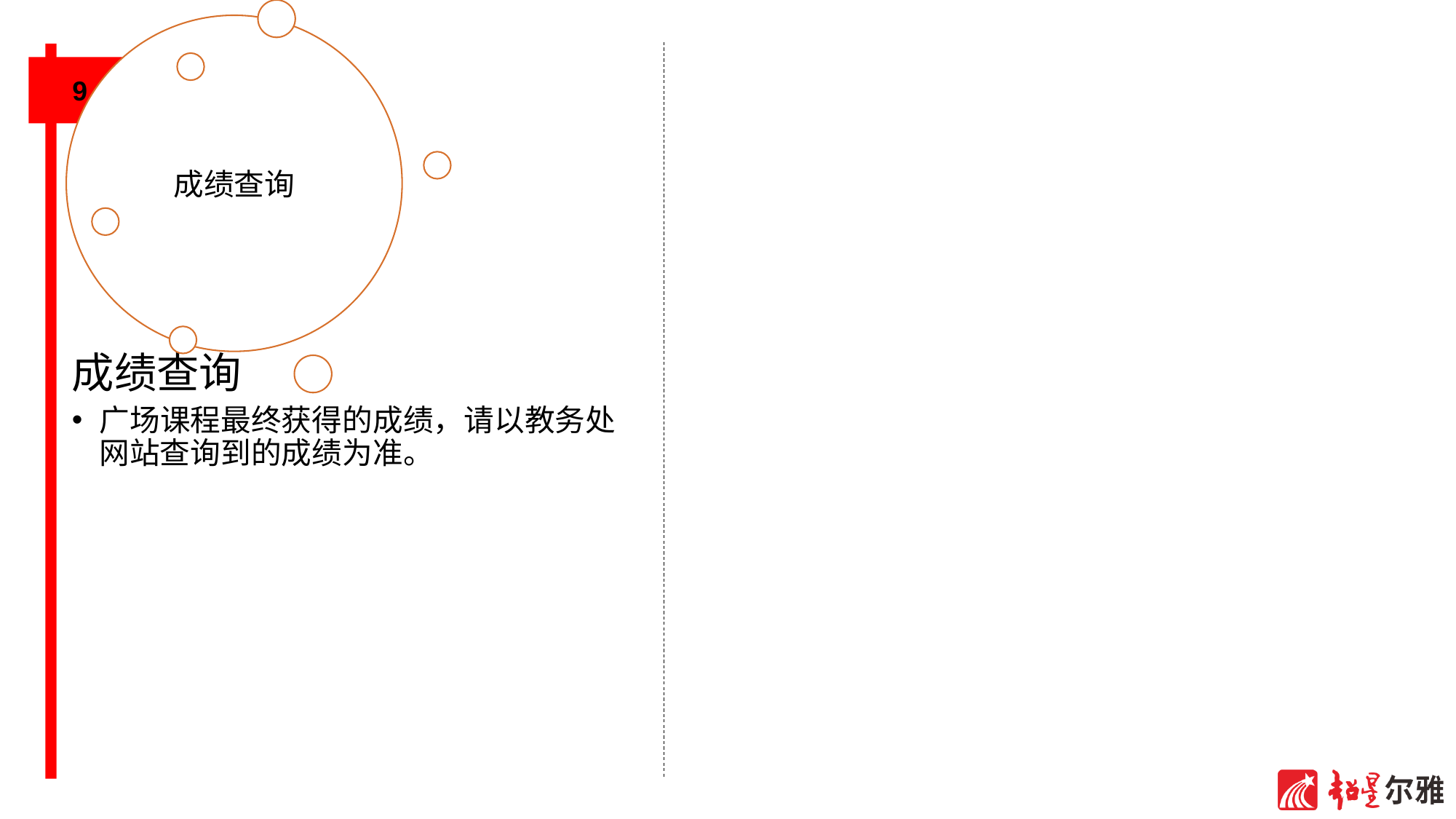

成绩查询
广场课程最终获得的成绩，请以教务处网站查询到的成绩为准。
9
成绩查询